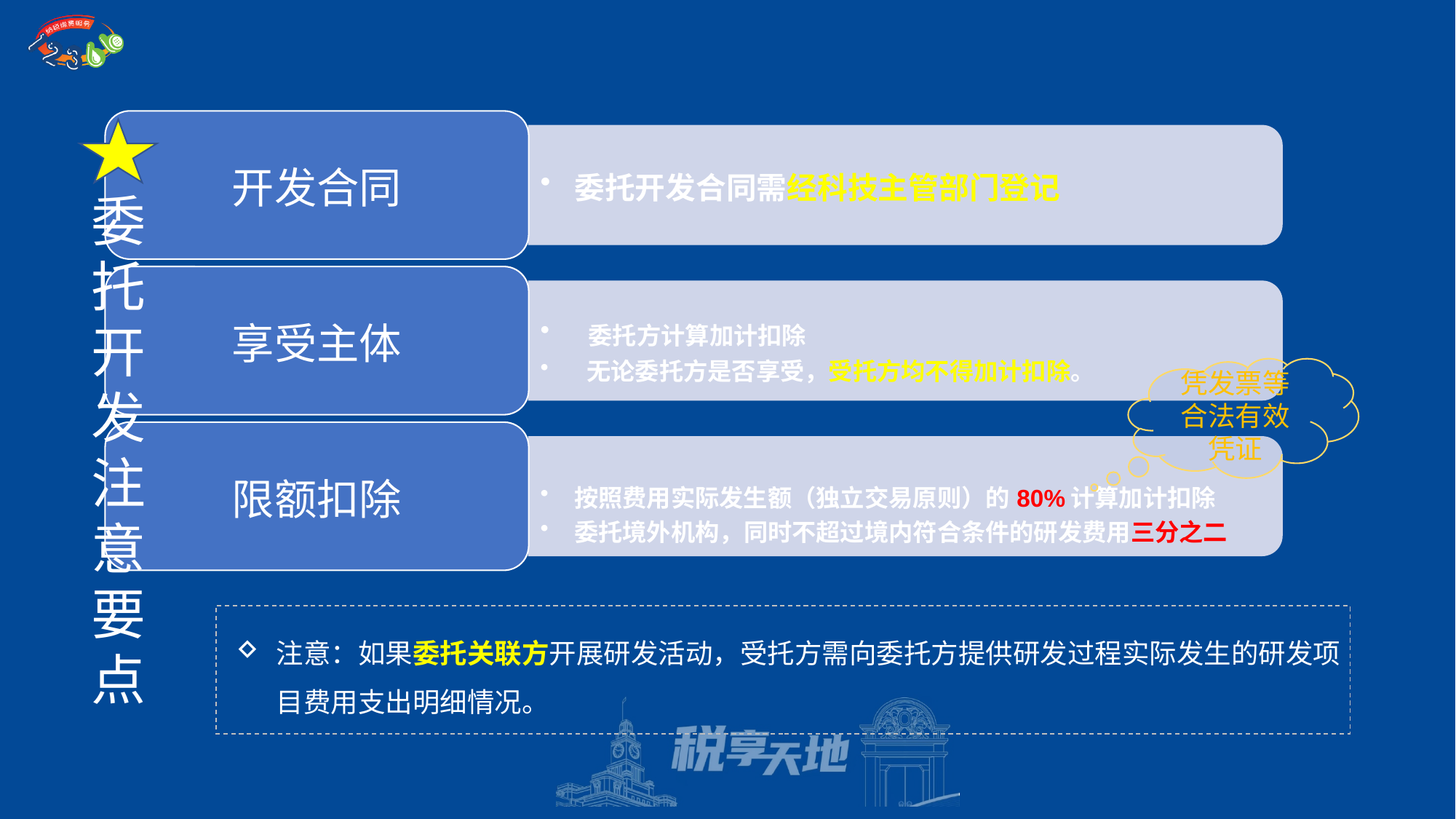

开发合同
委托开发合同需经科技主管部门登记
享受主体
 委托方计算加计扣除
限额扣除
按照费用实际发生额（独立交易原则）的80%计算加计扣除
 无论委托方是否享受，受托方均不得加计扣除。
委托境外机构，同时不超过境内符合条件的研发费用三分之二

委托开发注意要点
凭发票等合法有效凭证

注意：如果委托关联方开展研发活动，受托方需向委托方提供研发过程实际发生的研发项目费用支出明细情况。